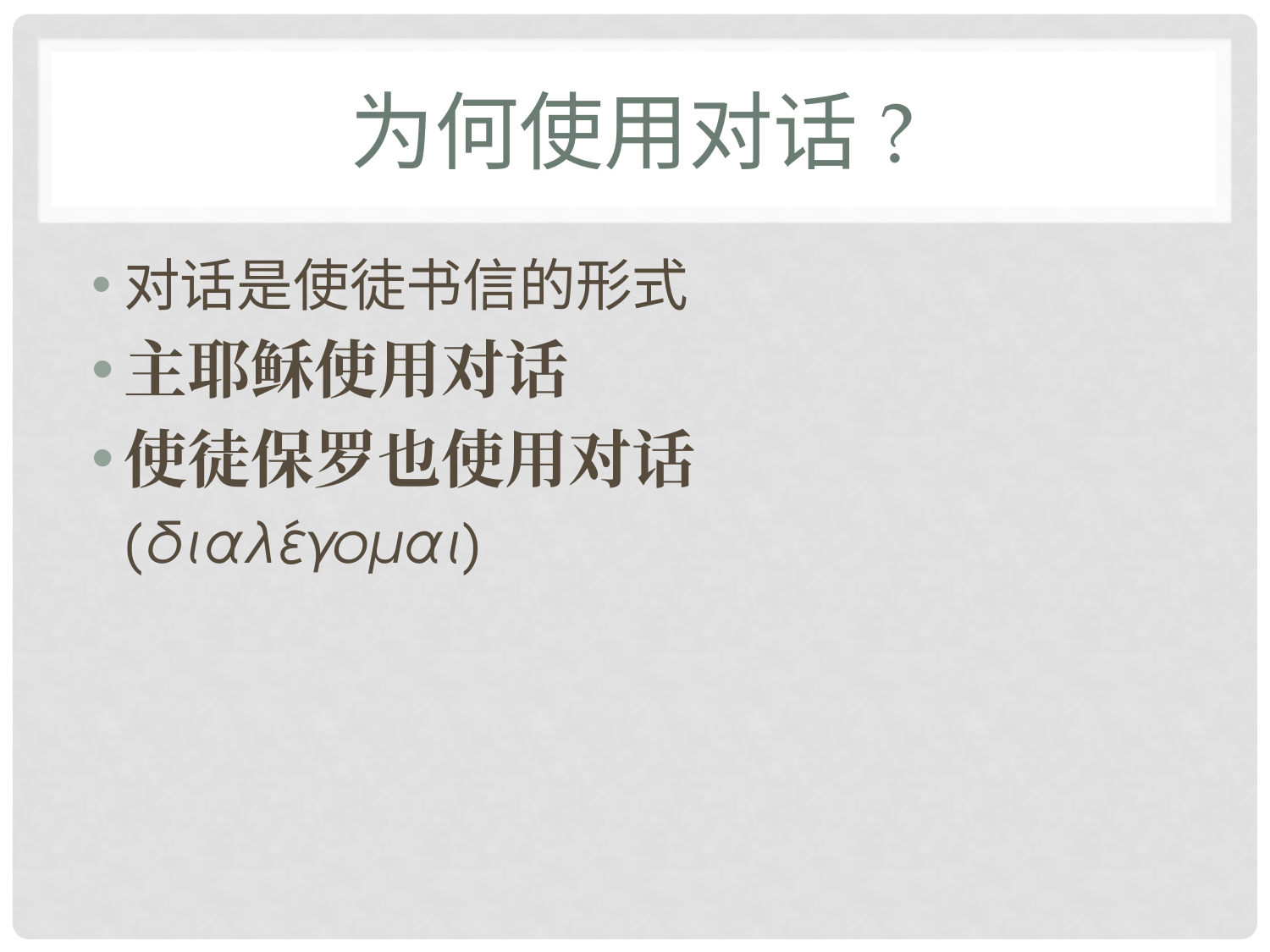

# 为何使用对话?
对话是使徒书信的形式
主耶稣使用对话
使徒保罗也使用对话
  (διαλέγομαι)